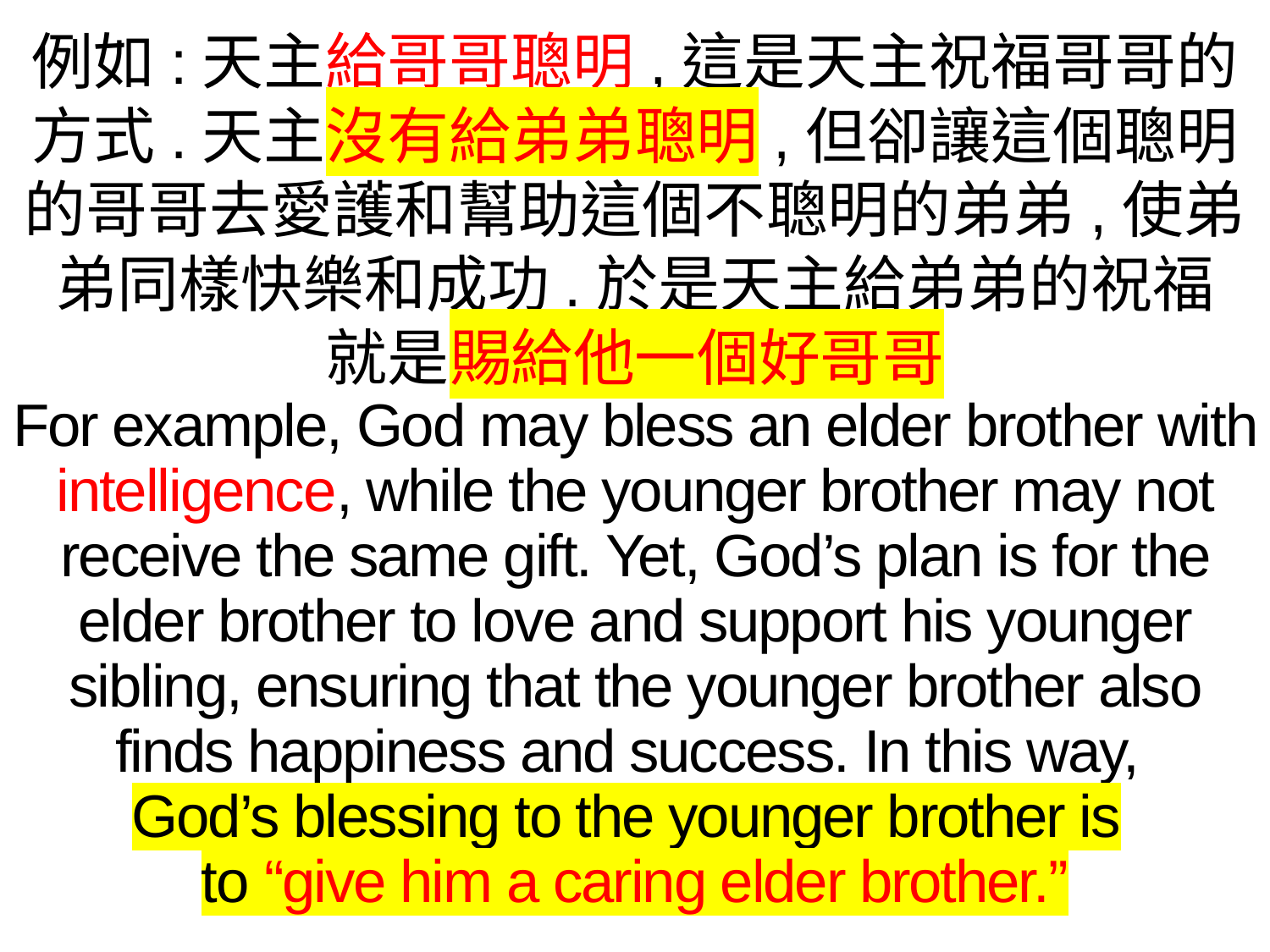

例如:天主給哥哥聰明,這是天主祝福哥哥的方式.天主沒有給弟弟聰明,但卻讓這個聰明的哥哥去愛護和幫助這個不聰明的弟弟,使弟弟同樣快樂和成功.於是天主給弟弟的祝福
就是賜給他一個好哥哥
For example, God may bless an elder brother with intelligence, while the younger brother may not receive the same gift. Yet, God’s plan is for the elder brother to love and support his younger sibling, ensuring that the younger brother also finds happiness and success. In this way,
God’s blessing to the younger brother is
to “give him a caring elder brother.”